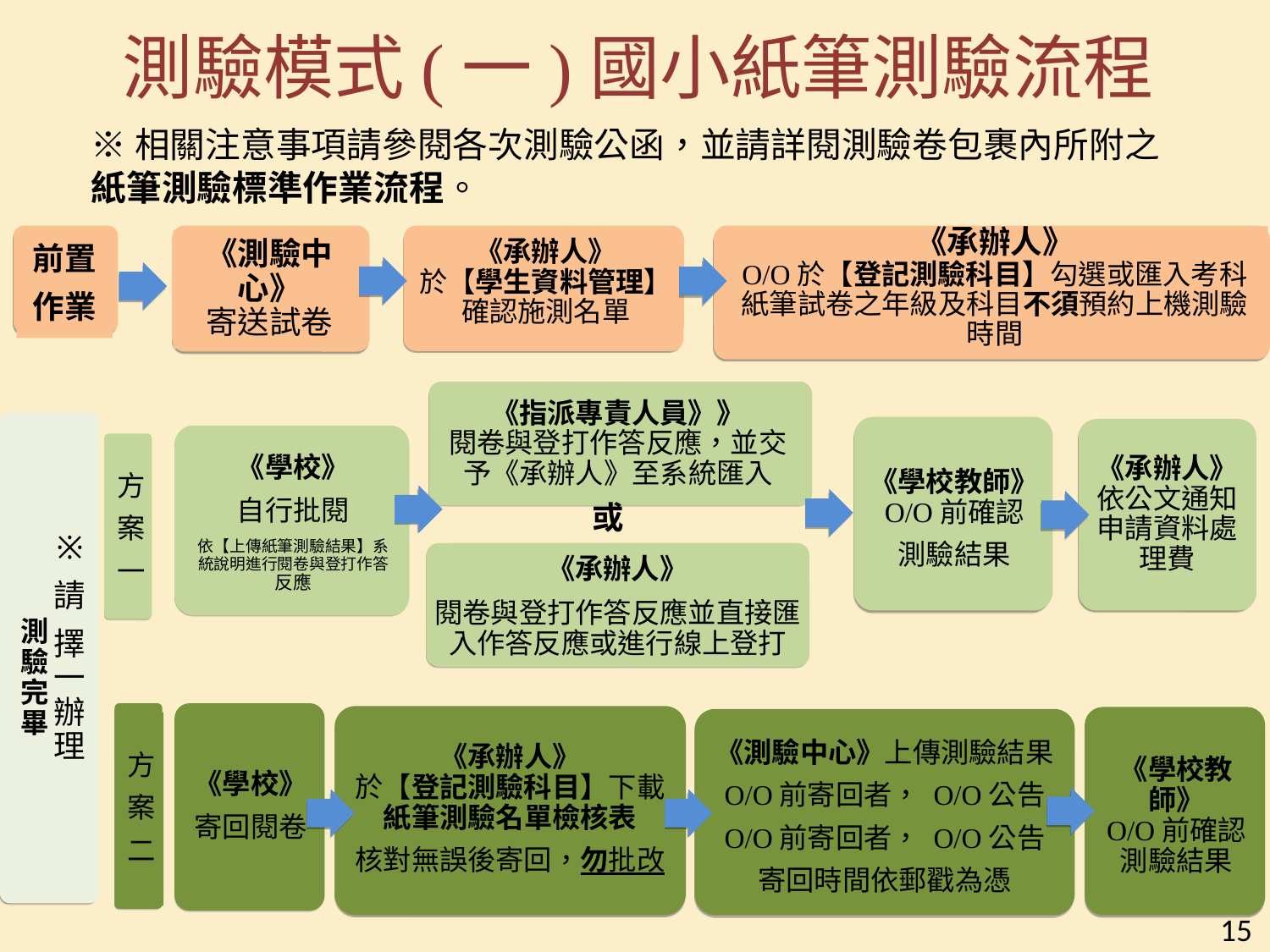

測驗模式(一)國小紙筆測驗流程
※相關注意事項請參閱各次測驗公函，並請詳閱測驗卷包裹內所附之紙筆測驗標準作業流程。

《測驗中心》
寄送試卷

《承辦人》
O/O於【登記測驗科目】勾選或匯入考科
紙筆試卷之年級及科目不須預約上機測驗時間

前置
作業

《承辦人》
於【學生資料管理】
確認施測名單

《指派專責人員》》
閱卷與登打作答反應，並交予《承辦人》至系統匯入

※
請
擇一辦理

《學校教師》
O/O前確認
測驗結果

《承辦人》
依公文通知
申請資料處理費

《學校》
自行批閱
依【上傳紙筆測驗結果】系統說明進行閱卷與登打作答反應

方
案
一

或

《承辦人》
閱卷與登打作答反應並直接匯入作答反應或進行線上登打
測驗完畢

方
案
二

《學校》
寄回閱卷

《承辦人》
於【登記測驗科目】下載紙筆測驗名單檢核表
核對無誤後寄回，勿批改

《學校教師》
O/O前確認測驗結果

《測驗中心》上傳測驗結果
O/O前寄回者， O/O公告
O/O前寄回者， O/O公告
寄回時間依郵戳為憑

15